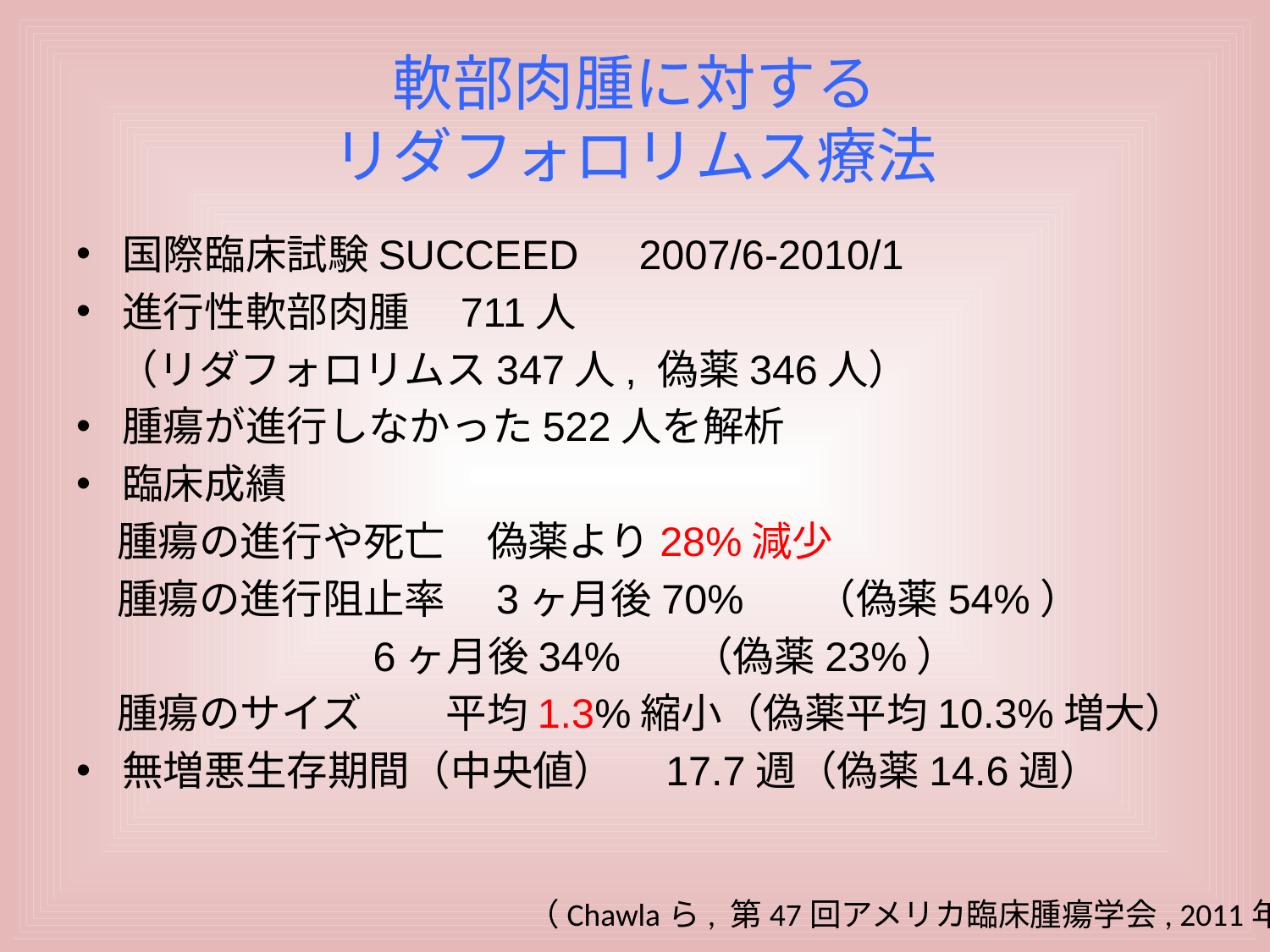

# 軟部肉腫に対する リダフォロリムス療法
国際臨床試験SUCCEED　2007/6-2010/1
進行性軟部肉腫　711人
　（リダフォロリムス347人, 偽薬346人）
腫瘍が進行しなかった522人を解析
臨床成績
　腫瘍の進行や死亡　偽薬より28%減少
　腫瘍の進行阻止率　3ヶ月後70%	（偽薬54%）
							　　	　6ヶ月後34%	（偽薬23%）
　腫瘍のサイズ	平均1.3%縮小（偽薬平均10.3%増大）
無増悪生存期間（中央値）　17.7週（偽薬14.6週）

（Chawlaら, 第47回アメリカ臨床腫瘍学会, 2011年）